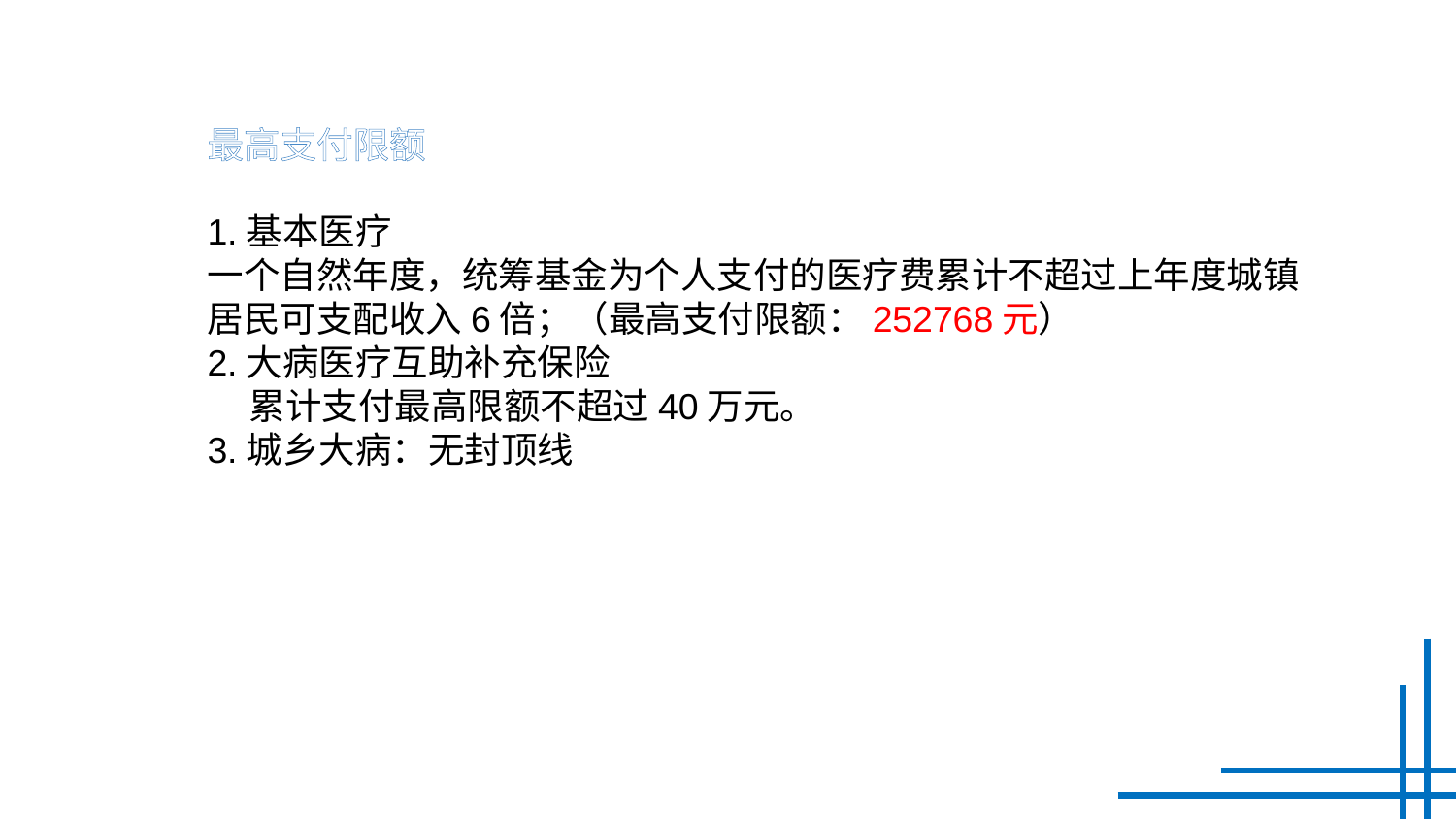

最高支付限额

1.基本医疗
一个自然年度，统筹基金为个人支付的医疗费累计不超过上年度城镇居民可支配收入6倍；（最高支付限额：252768元）
2.大病医疗互助补充保险
    累计支付最高限额不超过40万元。
3.城乡大病：无封顶线